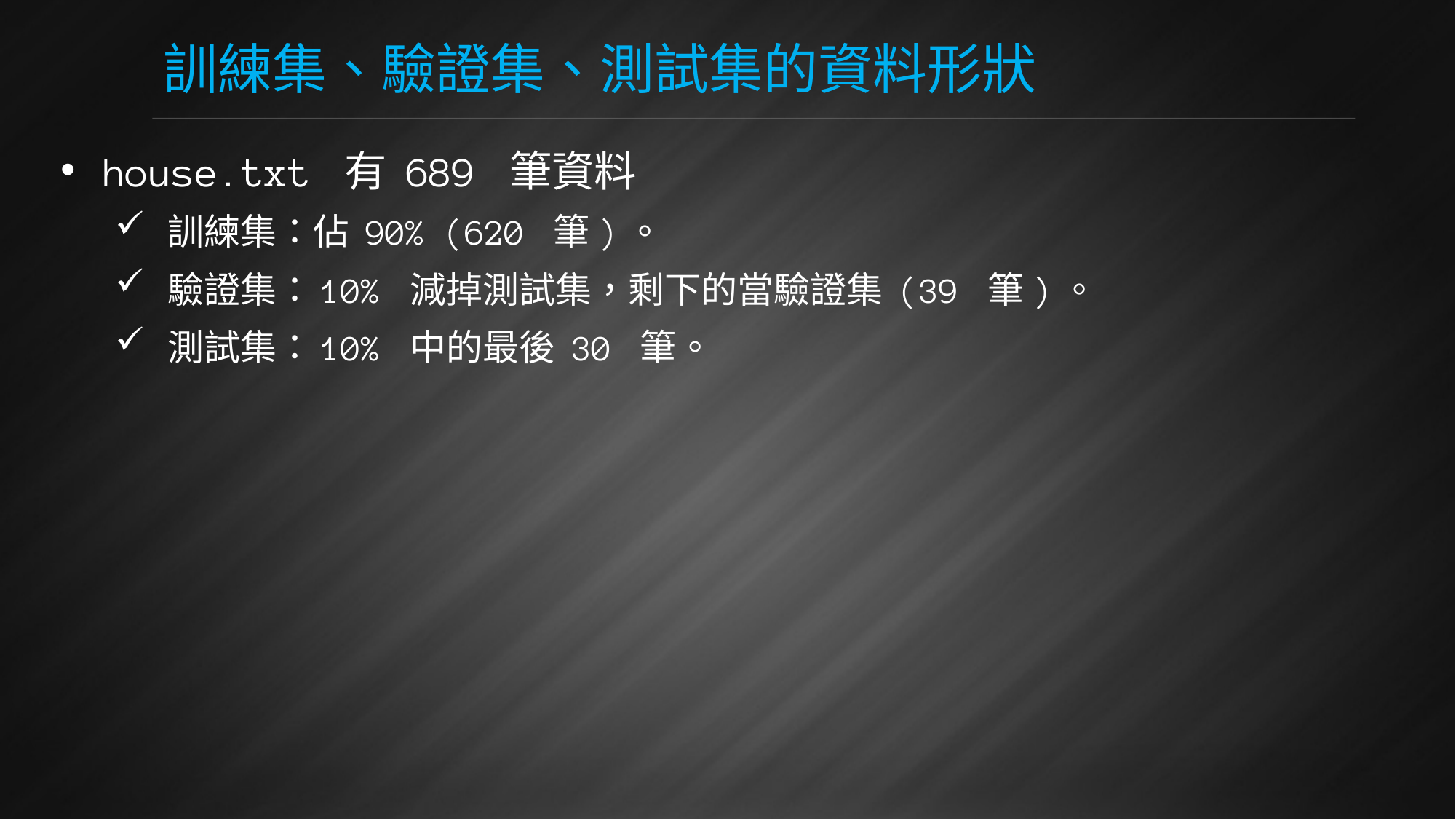

# 訓練集、驗證集、測試集的資料形狀
house.txt 有 689 筆資料
訓練集：佔 90% (620 筆)。
驗證集：10% 減掉測試集，剩下的當驗證集 (39 筆)。
測試集：10% 中的最後 30 筆。